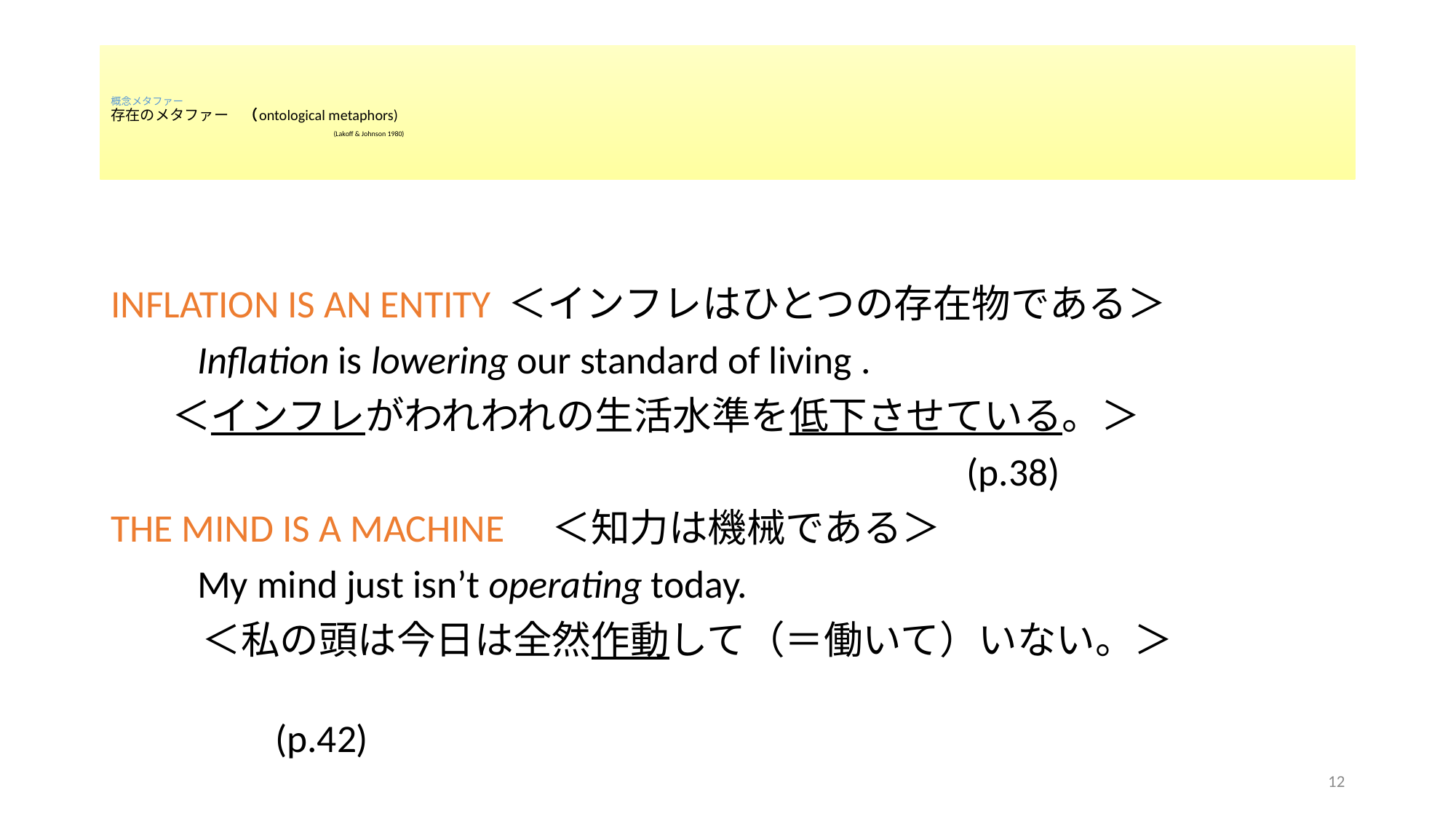

# 概念メタファー 存在のメタファー　（ontological metaphors) (Lakoff & Johnson 1980)

INFLATION IS AN ENTITY ＜インフレはひとつの存在物である＞
　　Inflation is lowering our standard of living .
      ＜インフレがわれわれの生活水準を低下させている。＞
                                                                                                  (p.38)
THE MIND IS A MACHINE　＜知力は機械である＞
　　My mind just isn’t operating today.
  　   ＜私の頭は今日は全然作動して（＝働いて）いない。＞
　　　　　　　　　　　　　　　　　　　　　　　　　　　　　　　　　　　(p.42)
12